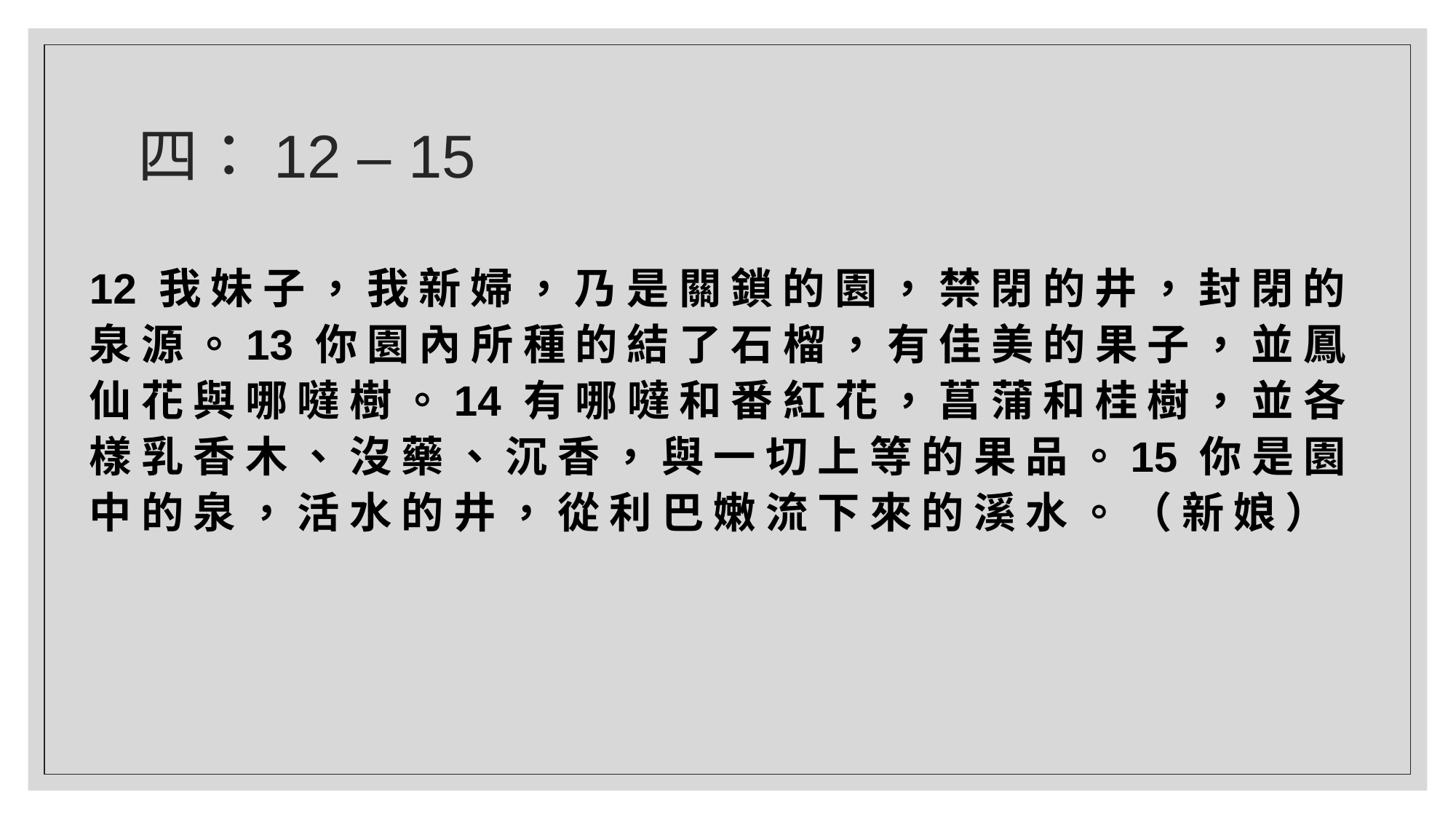

# 四：12 – 15
12 我 妹 子 ， 我 新 婦 ， 乃 是 關 鎖 的 園 ， 禁 閉 的 井 ， 封 閉 的 泉 源 。13 你 園 內 所 種 的 結 了 石 榴 ， 有 佳 美 的 果 子 ， 並 鳳 仙 花 與 哪 噠 樹 。14 有 哪 噠 和 番 紅 花 ， 菖 蒲 和 桂 樹 ， 並 各 樣 乳 香 木 、 沒 藥 、 沉 香 ， 與 一 切 上 等 的 果 品 。15 你 是 園 中 的 泉 ， 活 水 的 井 ， 從 利 巴 嫩 流 下 來 的 溪 水 。 （ 新 娘 ）